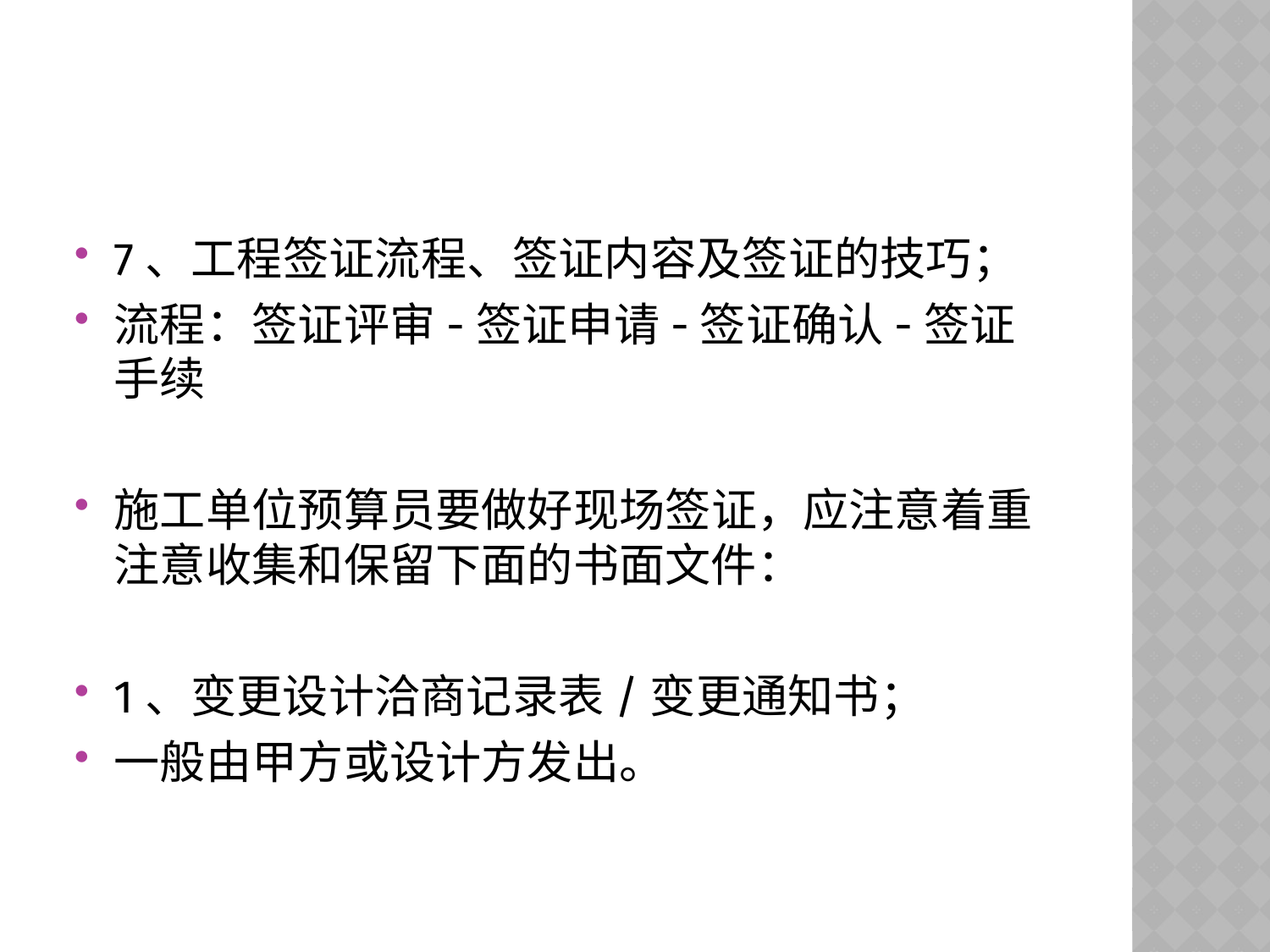

#
7、工程签证流程、签证内容及签证的技巧；
流程：签证评审-签证申请-签证确认-签证手续

施工单位预算员要做好现场签证，应注意着重注意收集和保留下面的书面文件：

1、变更设计洽商记录表/变更通知书；
一般由甲方或设计方发出。